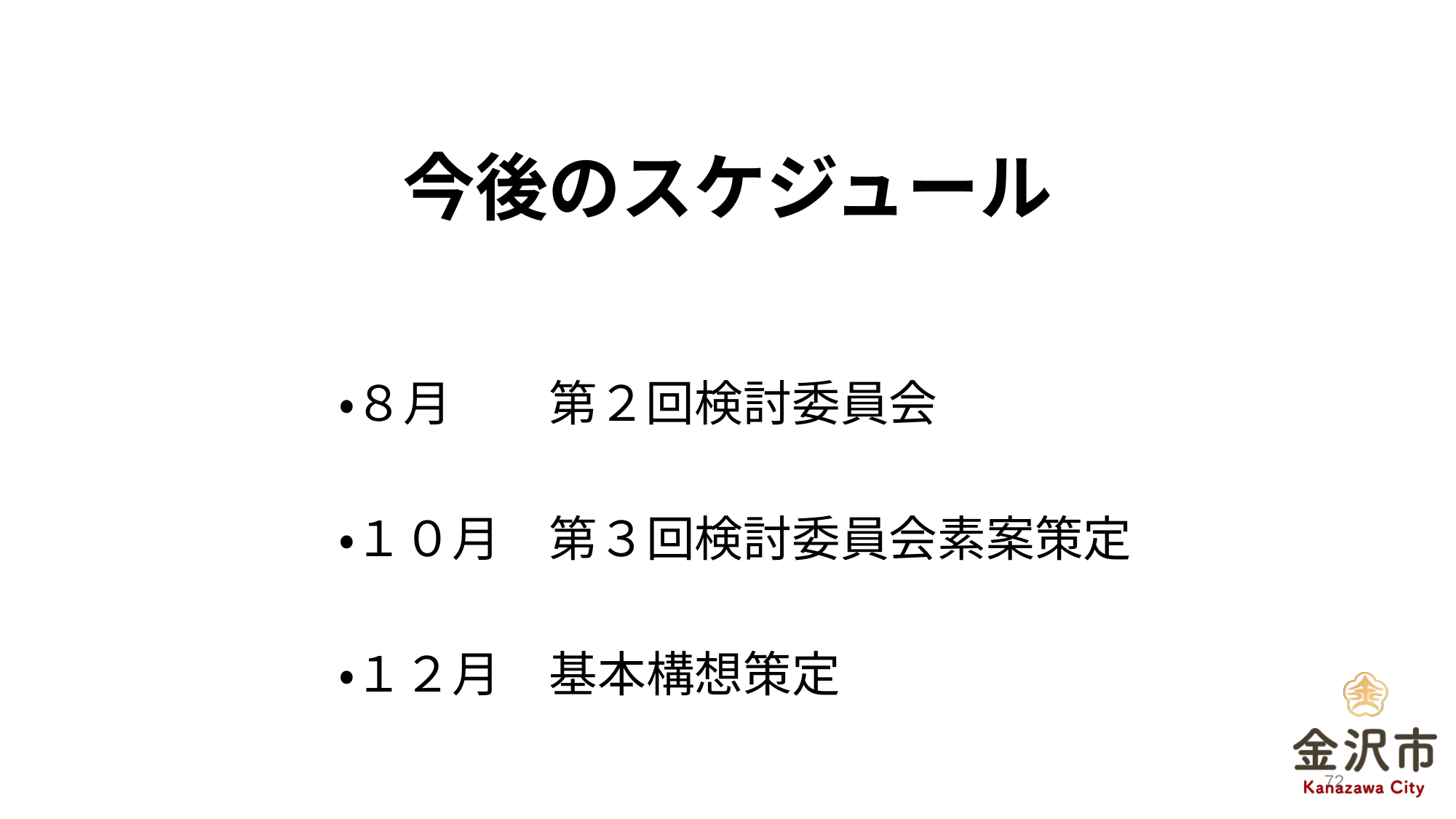

# 今後のスケジュール
・８月　　第２回検討委員会

・１０月　第３回検討委員会素案策定

・１２月　基本構想策定
72